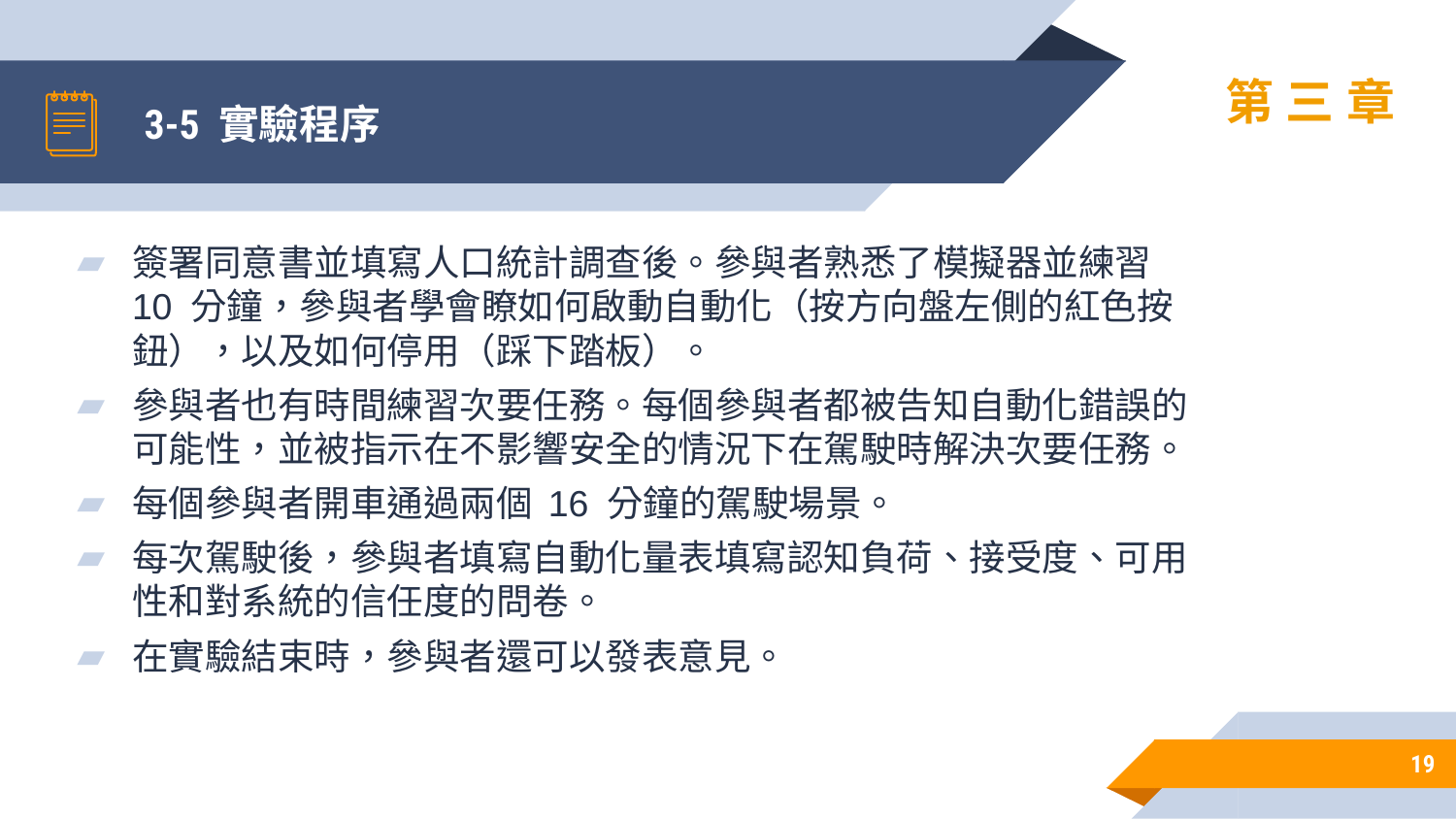

# 3-5 實驗程序
第三章

簽署同意書並填寫人口統計調查後。參與者熟悉了模擬器並練習 10 分鐘，參與者學會瞭如何啟動自動化（按方向盤左側的紅色按鈕），以及如何停用（踩下踏板）。
參與者也有時間練習次要任務。每個參與者都被告知自動化錯誤的可能性，並被指示在不影響安全的情況下在駕駛時解決次要任務。
每個參與者開車通過兩個 16 分鐘的駕駛場景。
每次駕駛後，參與者填寫自動化量表填寫認知負荷、接受度、可用性和對系統的信任度的問卷。
在實驗結束時，參與者還可以發表意見。
19